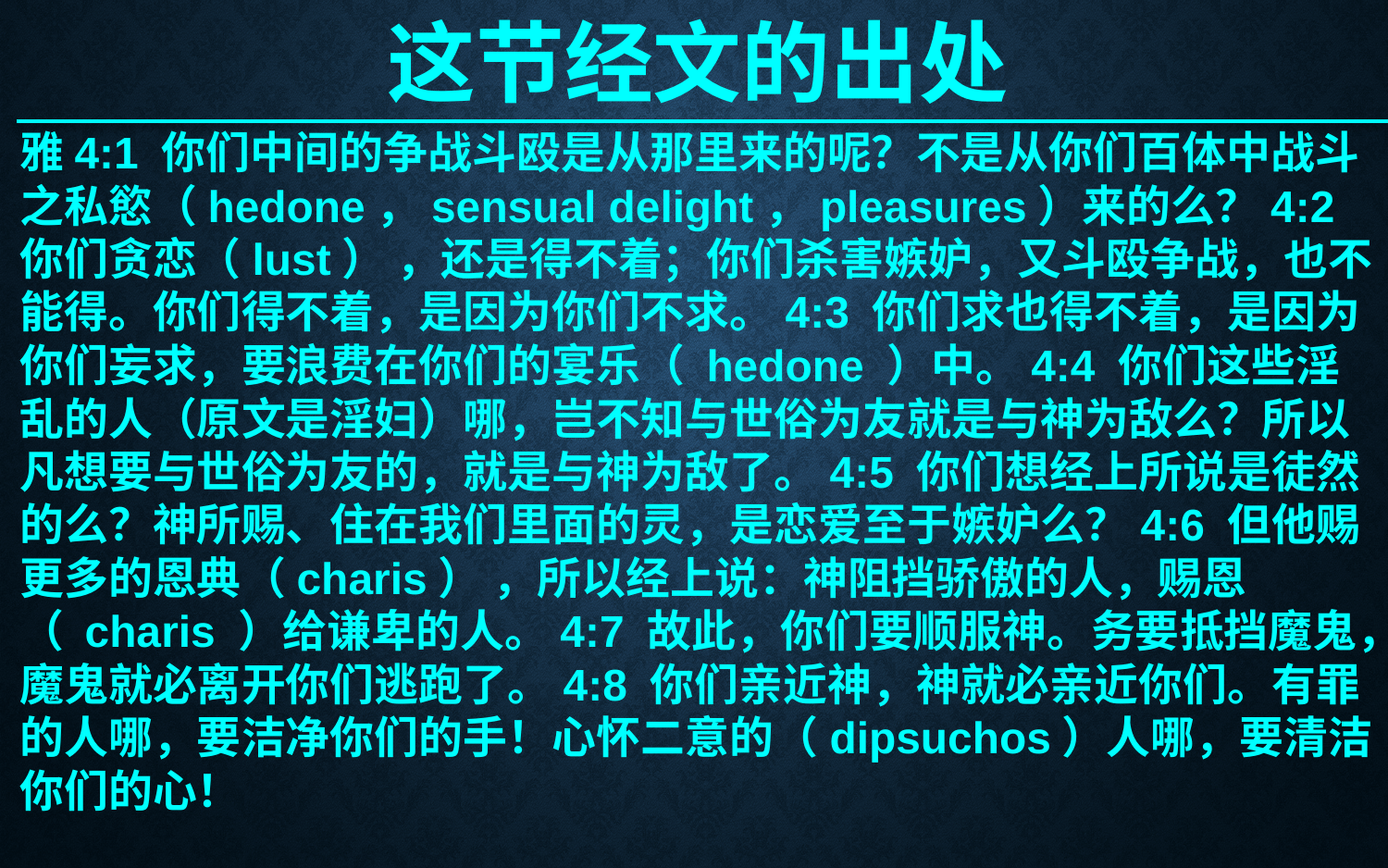

这节经文的出处
雅4:1 你们中间的争战斗殴是从那里来的呢？不是从你们百体中战斗之私慾（hedone，sensual delight，pleasures）来的么？4:2 你们贪恋（lust） ，还是得不着；你们杀害嫉妒，又斗殴争战，也不能得。你们得不着，是因为你们不求。4:3 你们求也得不着，是因为你们妄求，要浪费在你们的宴乐（ hedone ）中。4:4 你们这些淫乱的人（原文是淫妇）哪，岂不知与世俗为友就是与神为敌么？所以凡想要与世俗为友的，就是与神为敌了。4:5 你们想经上所说是徒然的么？神所赐、住在我们里面的灵，是恋爱至于嫉妒么？4:6 但他赐更多的恩典（charis） ，所以经上说：神阻挡骄傲的人，赐恩（ charis ）给谦卑的人。4:7 故此，你们要顺服神。务要抵挡魔鬼，魔鬼就必离开你们逃跑了。4:8 你们亲近神，神就必亲近你们。有罪的人哪，要洁净你们的手！心怀二意的（dipsuchos）人哪，要清洁你们的心！